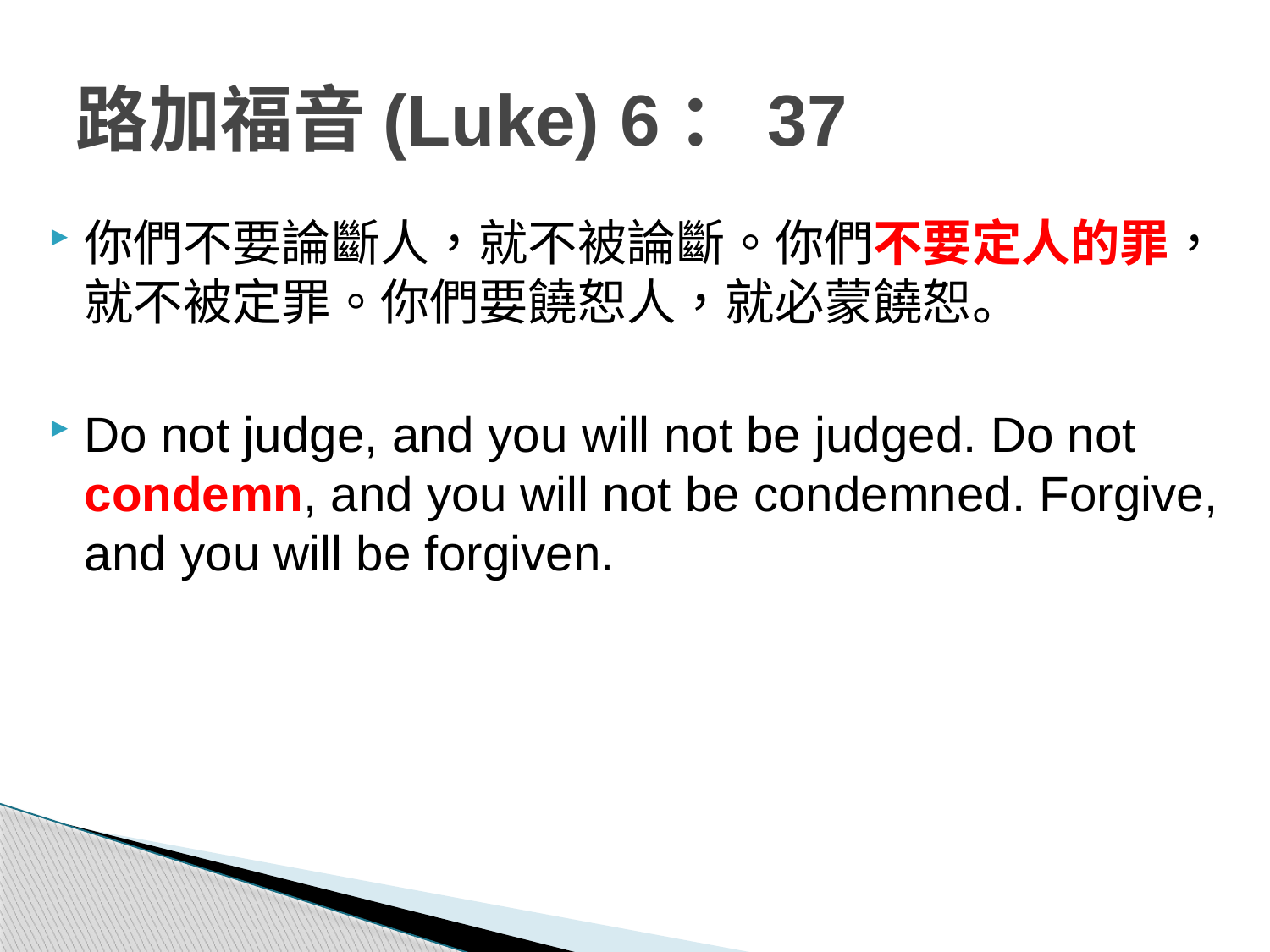

# 路加福音(Luke) 6：37
你們不要論斷人，就不被論斷。你們不要定人的罪，就不被定罪。你們要饒恕人，就必蒙饒恕。

Do not judge, and you will not be judged. Do not condemn, and you will not be condemned. Forgive, and you will be forgiven.